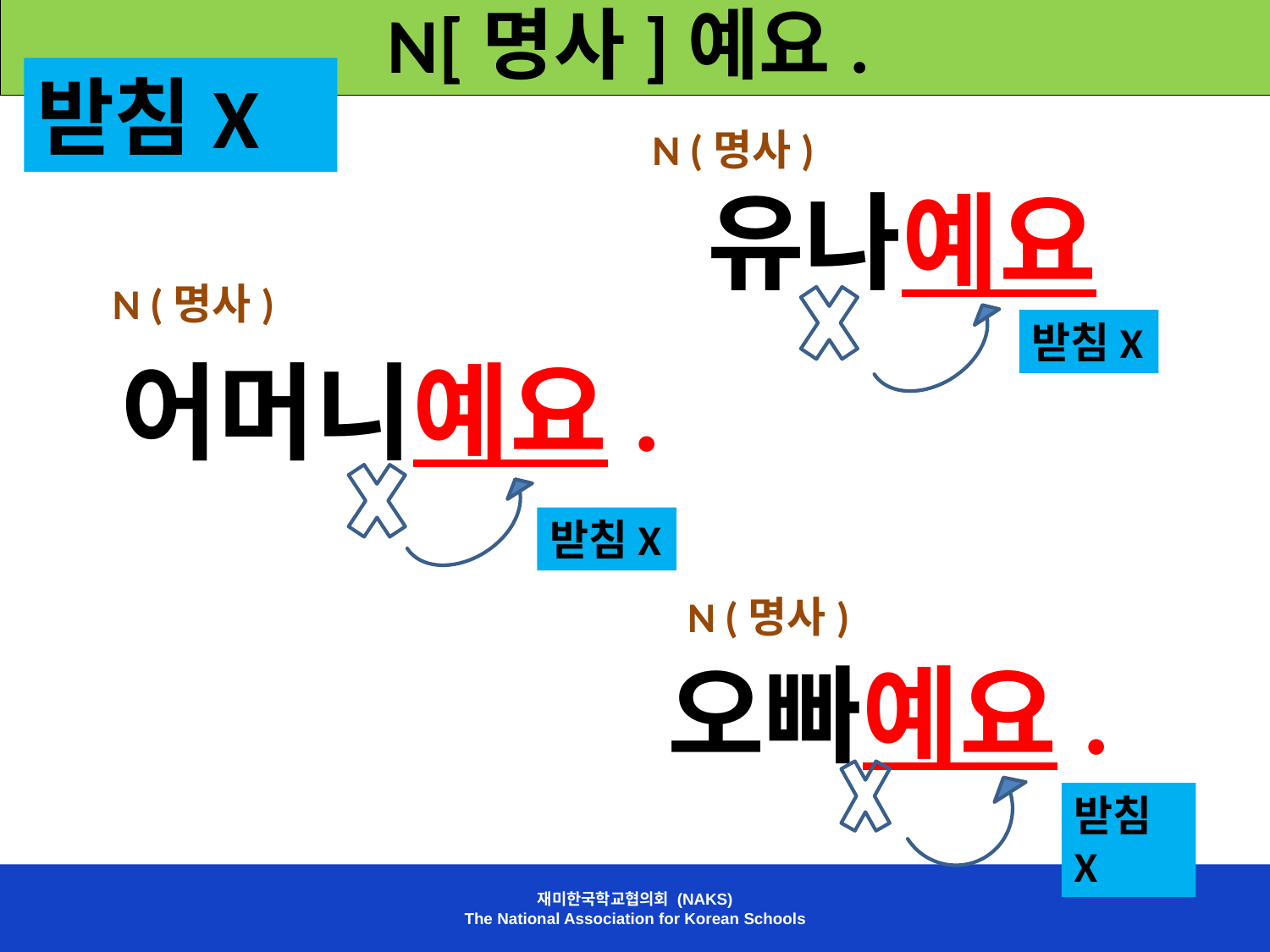

N[명사]예요.
받침X
N (명사)
유나예요

N (명사)
받침X

어머니예요.

받침X
N (명사)
오빠예요.

받침X

재미한국학교협의회 (NAKS)
The National Association for Korean Schools